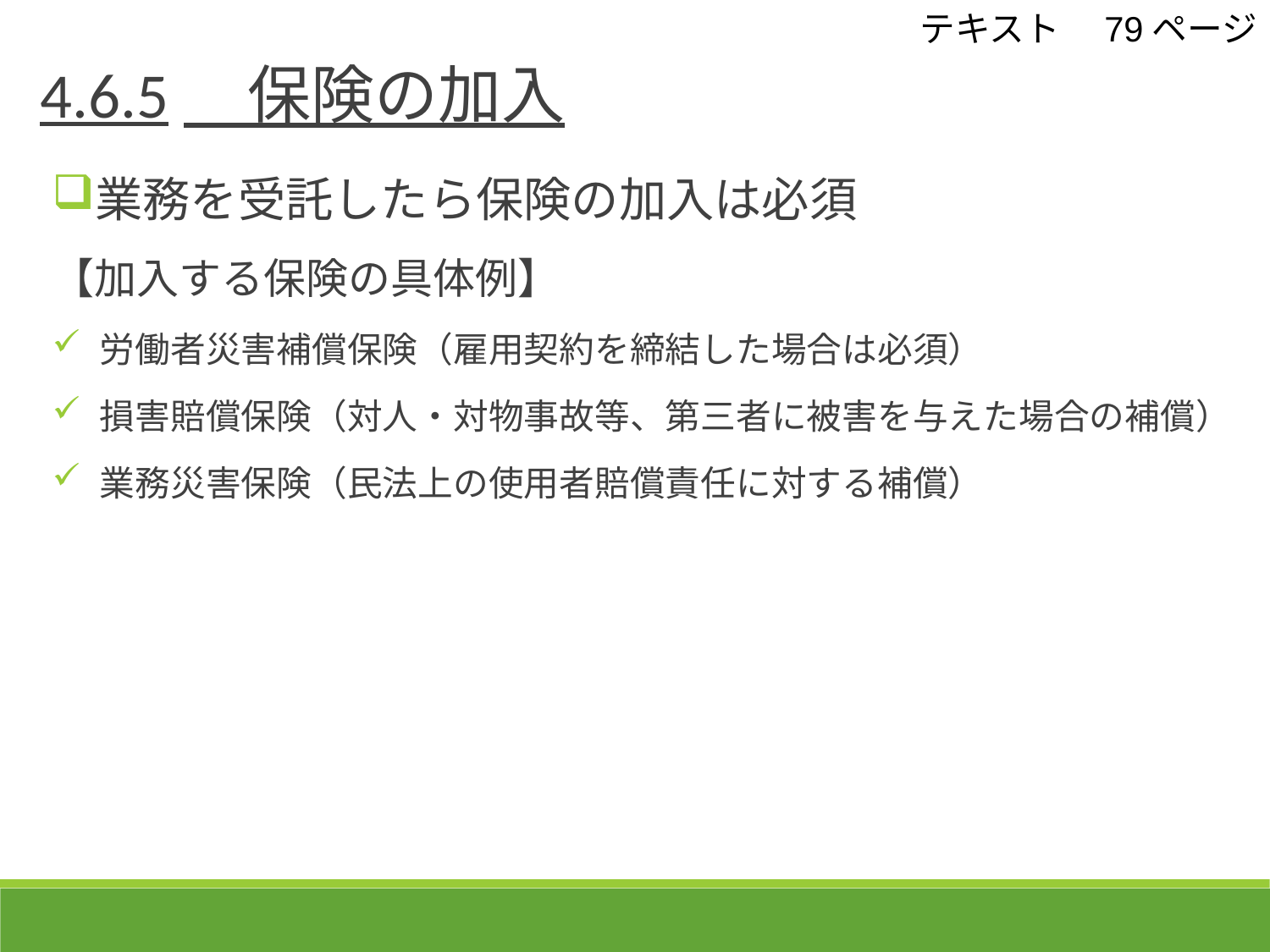

テキスト　79ページ
4.6.5　保険の加入
業務を受託したら保険の加入は必須
【加入する保険の具体例】
労働者災害補償保険（雇用契約を締結した場合は必須）
損害賠償保険（対人・対物事故等、第三者に被害を与えた場合の補償）
業務災害保険（民法上の使用者賠償責任に対する補償）